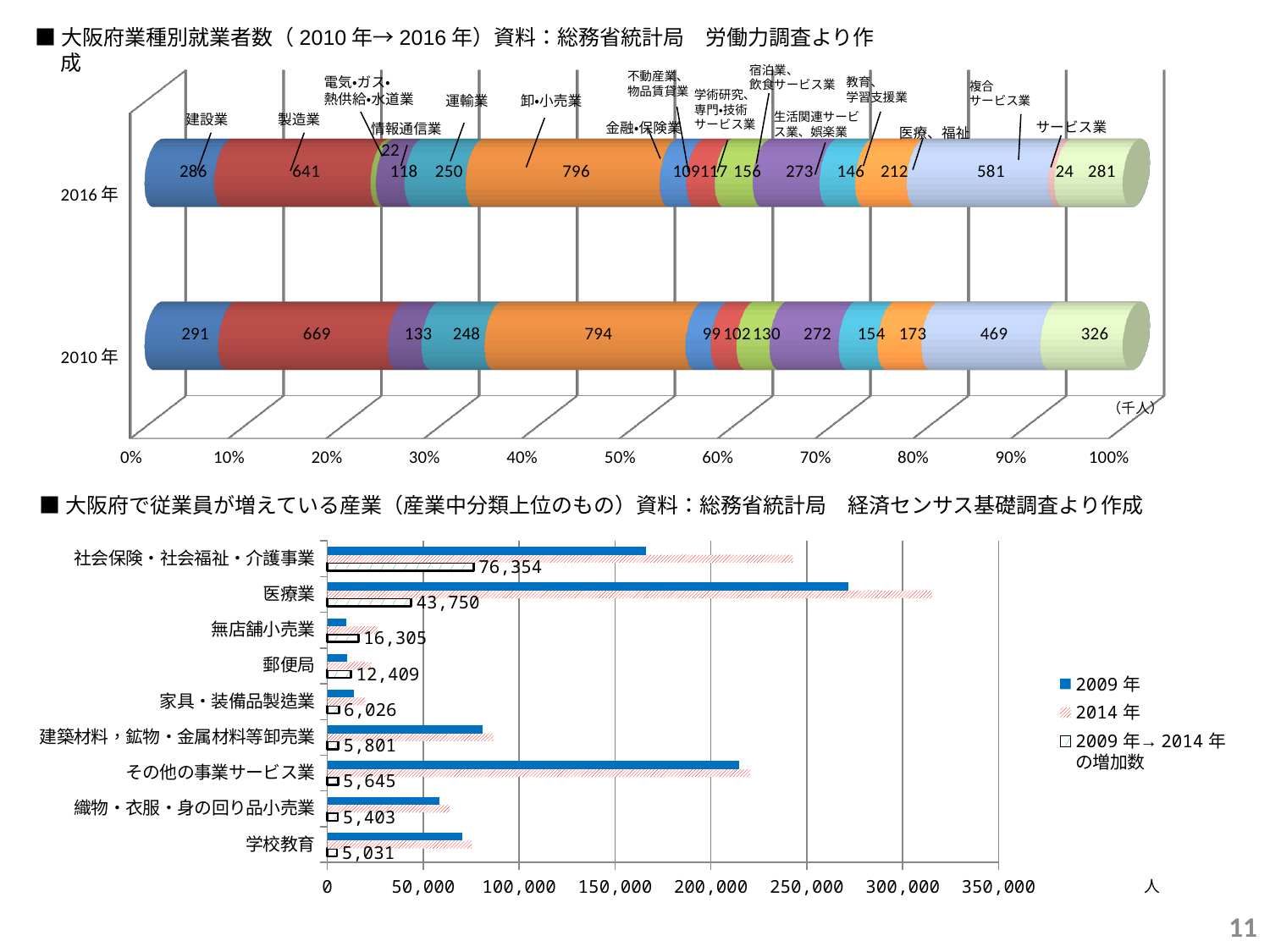

■大阪府業種別就業者数（2010年→2016年）資料：総務省統計局　労働力調査より作成
宿泊業、
飲食サービス業

[unsupported chart]

不動産業、
物品賃貸業
電気・ガス・
熱供給・水道業
教育、
学習支援業
複合
サービス業
学術研究、
専門・技術
サービス業
運輸業
卸・小売業
生活関連サービス業、娯楽業
建設業
製造業
サービス業
金融・保険業
情報通信業
医療、福祉
（千人）
■大阪府で従業員が増えている産業（産業中分類上位のもの）資料：総務省統計局　経済センサス基礎調査より作成

### Chart

| Category | 2009年→2014年
の増加数 | 2014年 | 2009年 |
|---|---|---|---|
| 学校教育 | 5031.0 | 75330.0 | 70299.0 |
| 織物・衣服・身の回り品小売業 | 5403.0 | 63751.0 | 58348.0 |
| その他の事業サービス業 | 5645.0 | 220521.0 | 214876.0 |
| 建築材料，鉱物・金属材料等卸売業 | 5801.0 | 86744.0 | 80943.0 |
| 家具・装備品製造業 | 6026.0 | 19826.0 | 13800.0 |
| 郵便局 | 12409.0 | 22822.0 | 10413.0 |
| 無店舗小売業 | 16305.0 | 26225.0 | 9920.0 |
| 医療業 | 43750.0 | 315486.0 | 271736.0 |
| 社会保険・社会福祉・介護事業 | 76354.0 | 242756.0 | 166402.0 |
人
11